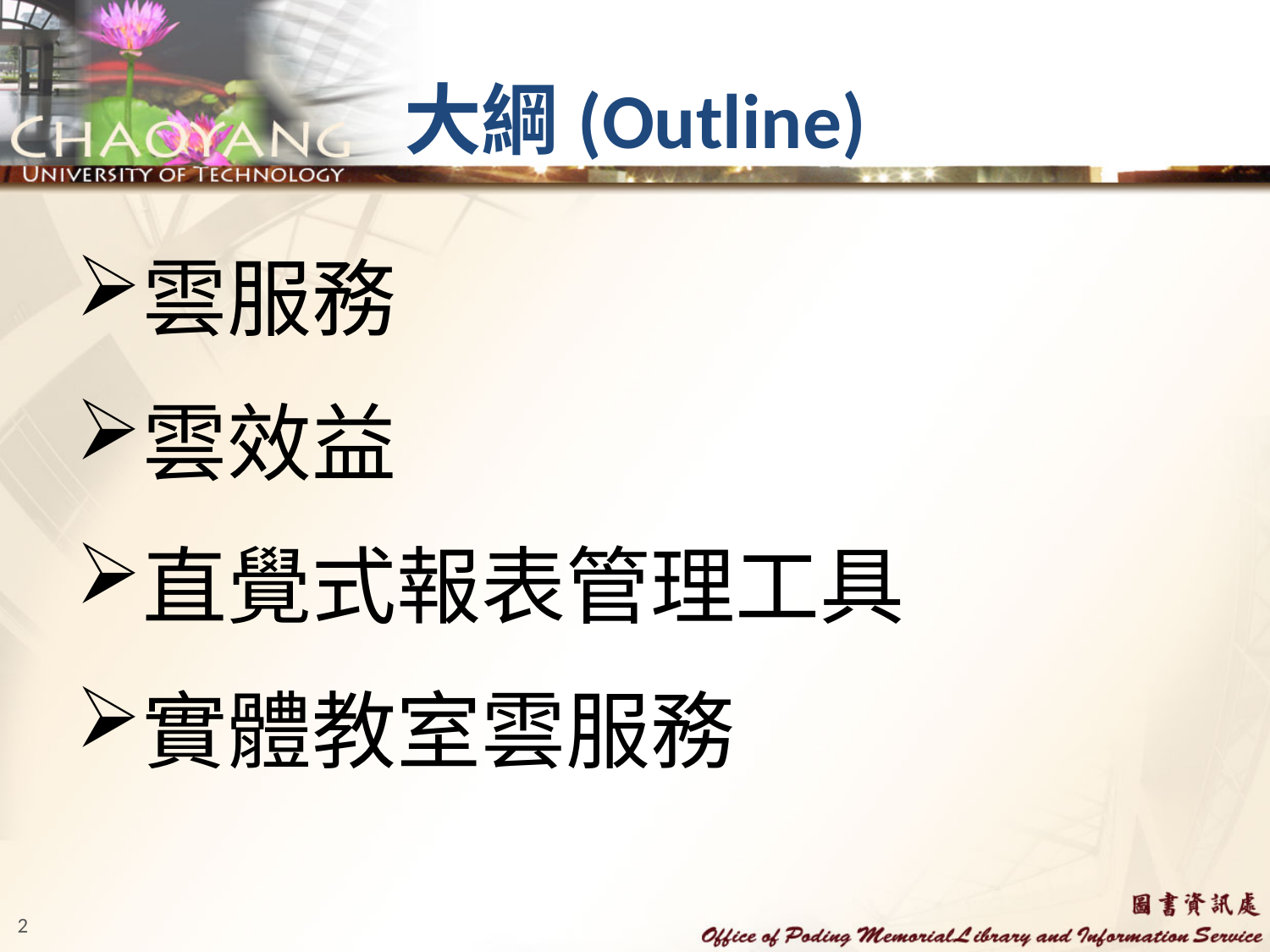

# 大綱(Outline)
雲服務
雲效益
直覺式報表管理工具
實體教室雲服務
2